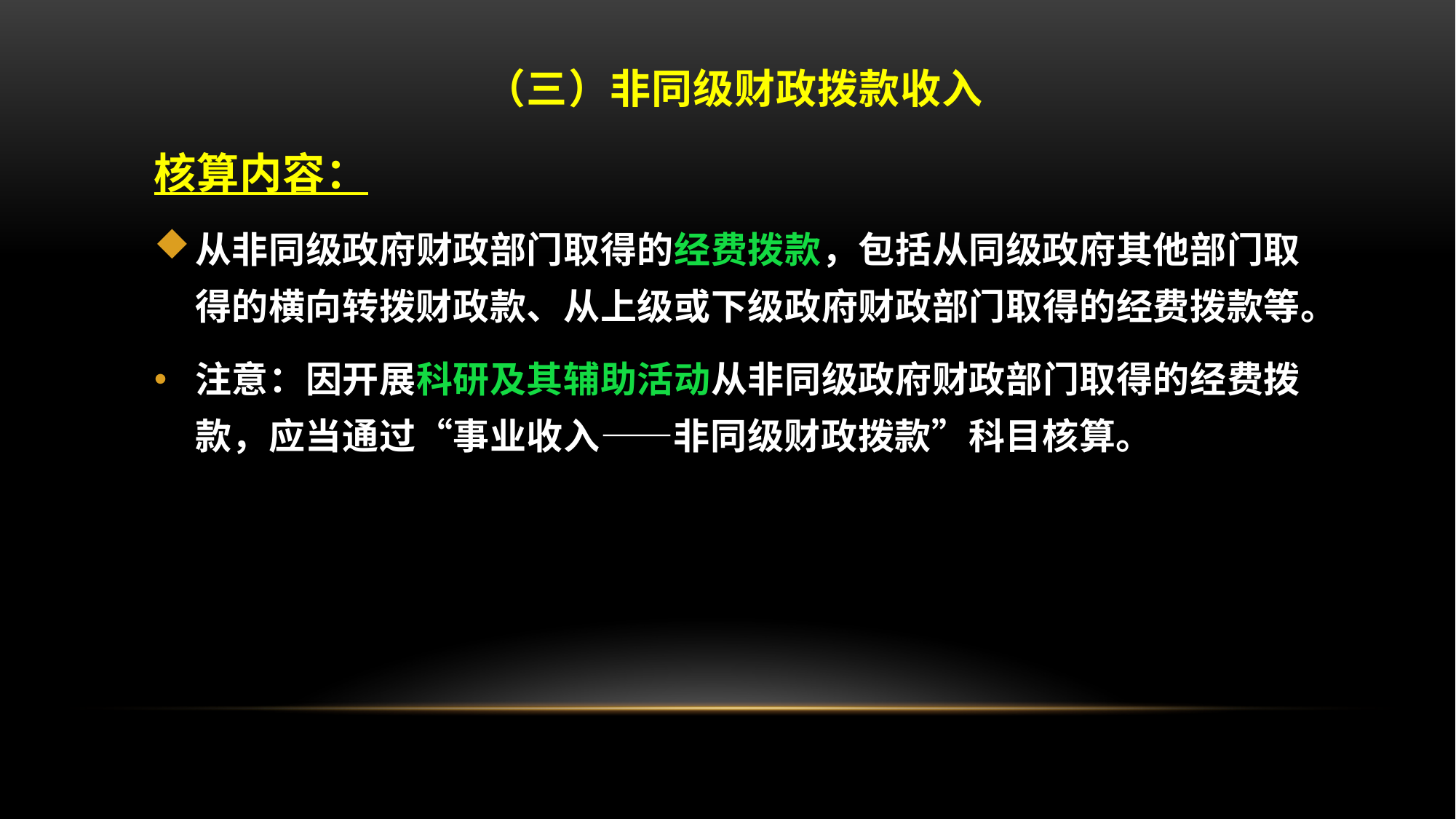

# （三）非同级财政拨款收入
核算内容：
从非同级政府财政部门取得的经费拨款，包括从同级政府其他部门取得的横向转拨财政款、从上级或下级政府财政部门取得的经费拨款等。
注意：因开展科研及其辅助活动从非同级政府财政部门取得的经费拨款，应当通过“事业收入——非同级财政拨款”科目核算。
56